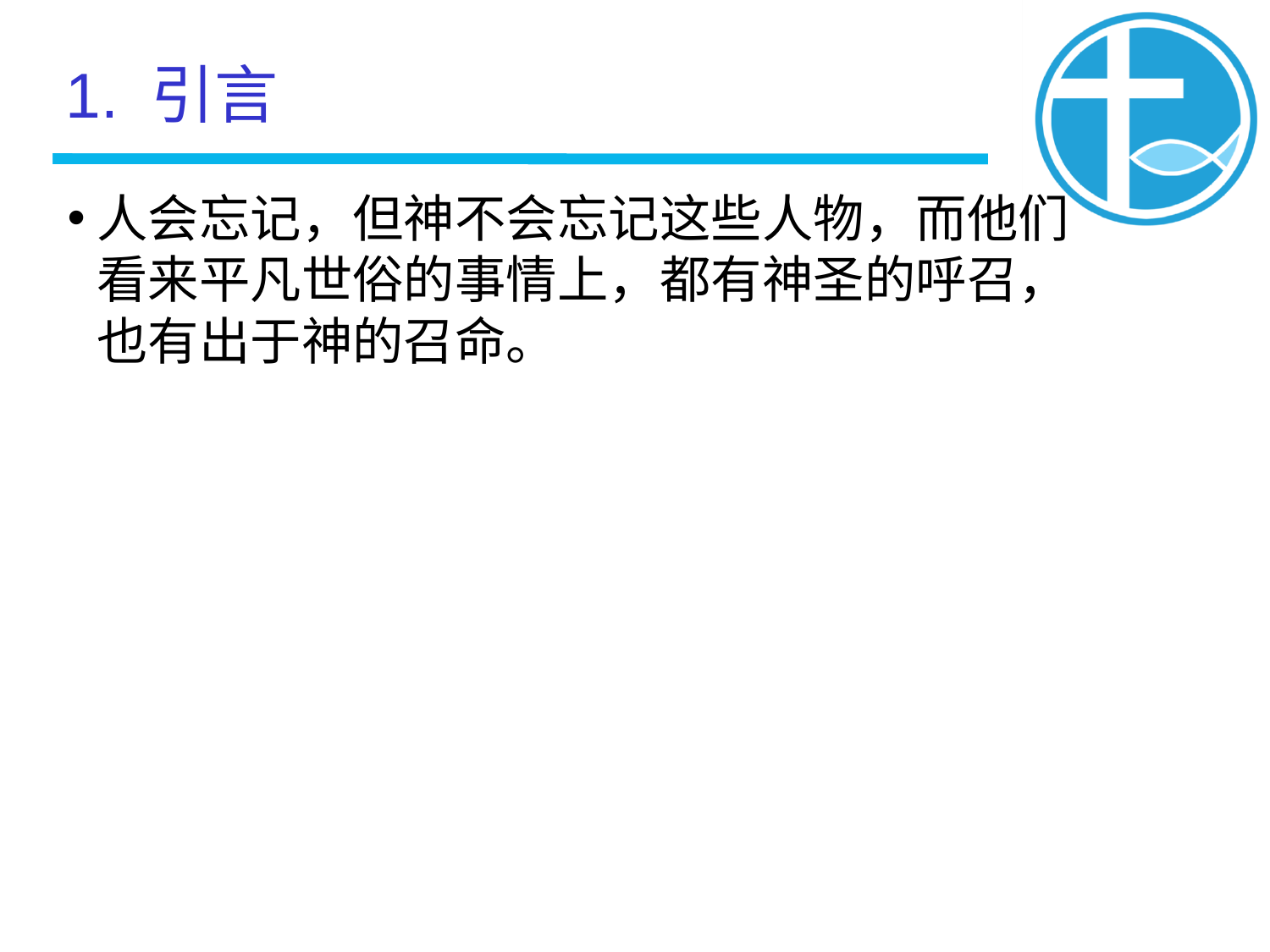

1. 引言
人会忘记，但神不会忘记这些人物，而他们看来平凡世俗的事情上，都有神圣的呼召，也有出于神的召命。